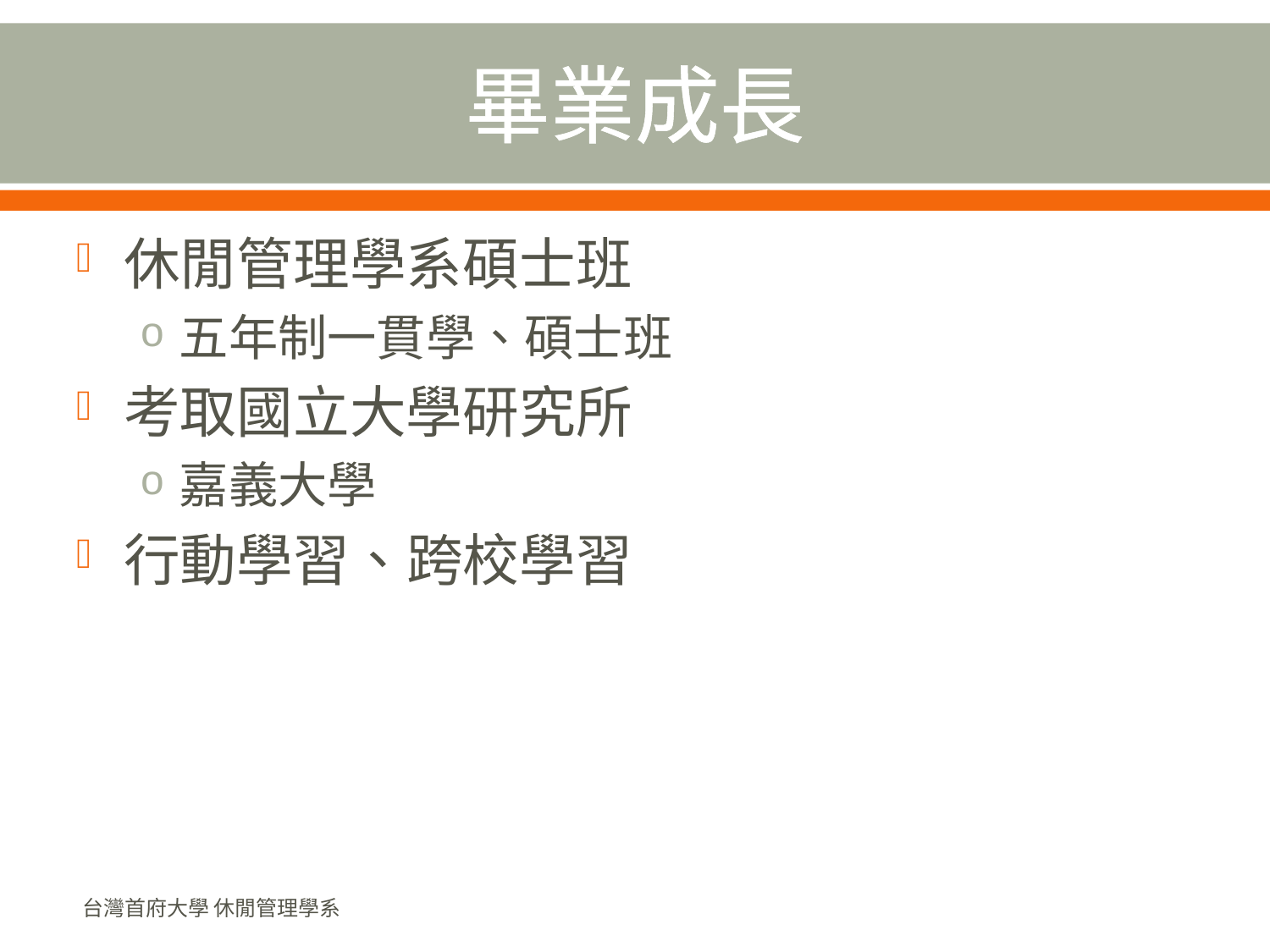

# 畢業成長
休閒管理學系碩士班
五年制一貫學、碩士班
考取國立大學研究所
嘉義大學
行動學習、跨校學習

台灣首府大學 休閒管理學系